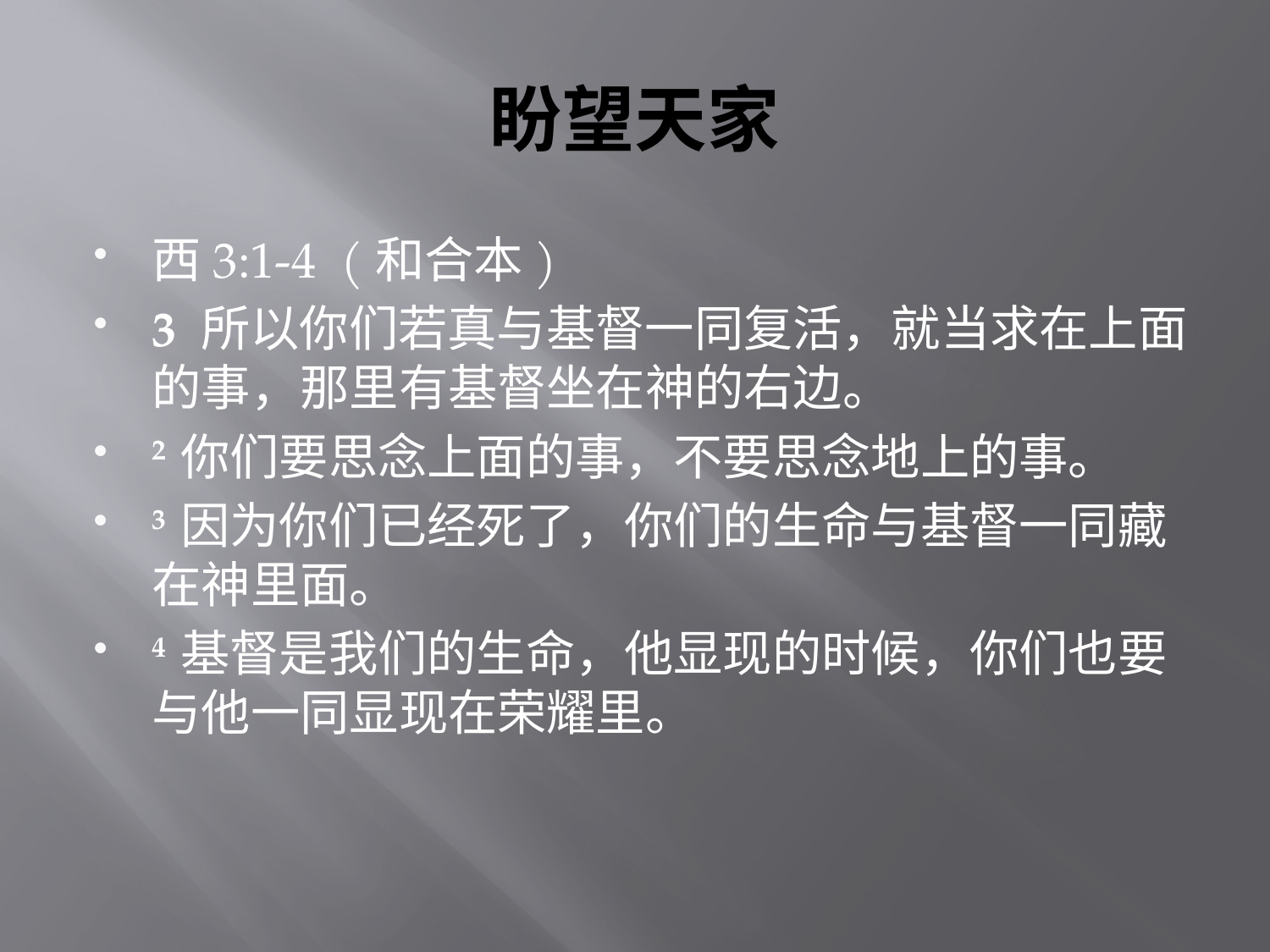

# 盼望天家
西3:1-4  (和合本)
3 所以你们若真与基督一同复活，就当求在上面的事，那里有基督坐在神的右边。
2 你们要思念上面的事，不要思念地上的事。
3 因为你们已经死了，你们的生命与基督一同藏在神里面。
4 基督是我们的生命，他显现的时候，你们也要与他一同显现在荣耀里。